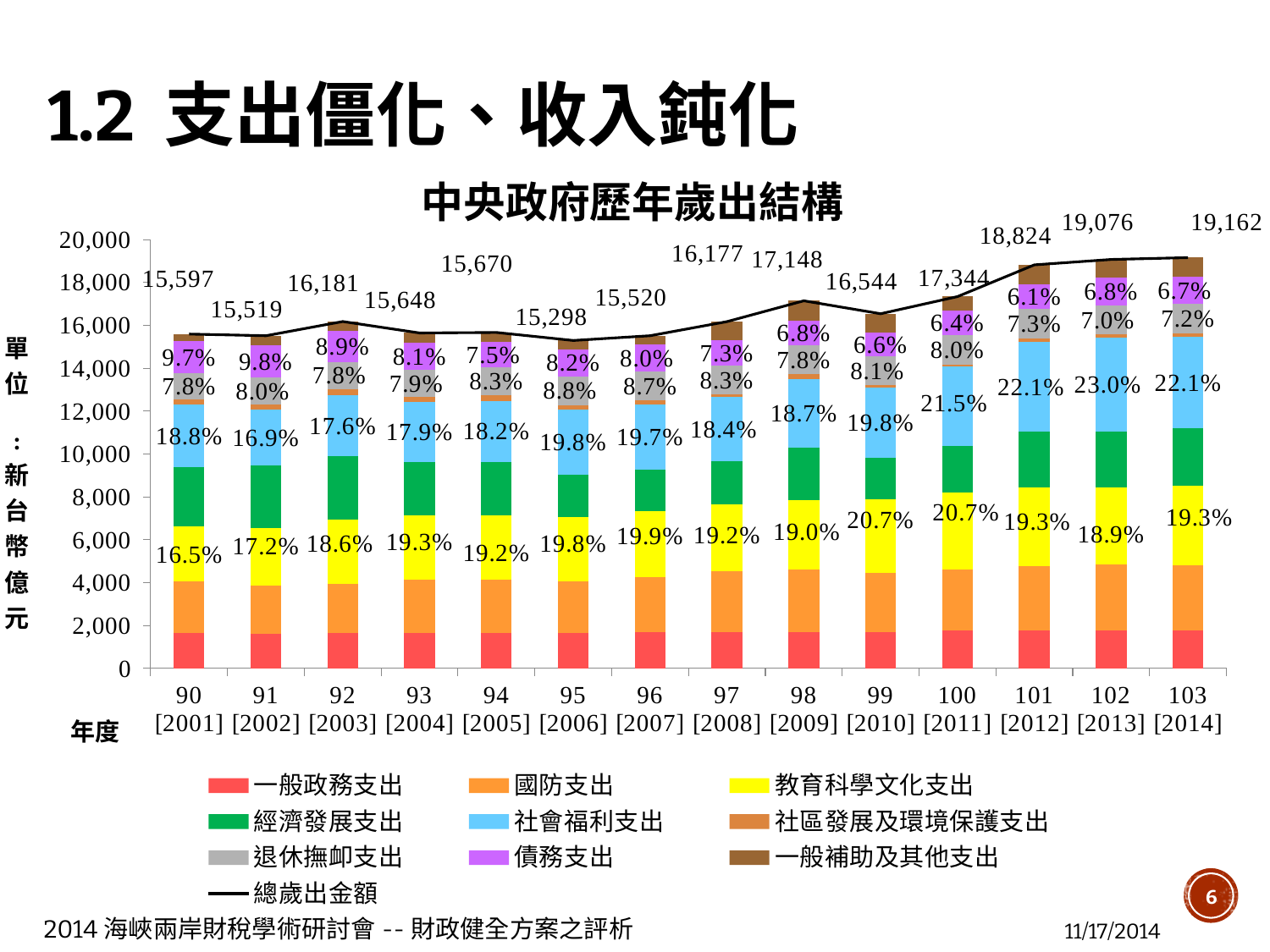

# 1.2 支出僵化、收入鈍化

### Chart: 中央政府歷年歲出結構

| Category |  |  |  |  |  |  |  |  |  |  |
|---|---|---|---|---|---|---|---|---|---|---|
| 90 [2001] | 1669.6 | 2377.42 | 2571.51 | 2770.75 | 2933.49 | 223.09 | 1219.67 | 1512.42 | 319.05 | 15597.0 |
| 91 [2002] | 1622.55 | 2252.43 | 2670.08 | 2911.66 | 2622.41 | 234.33 | 1242.88 | 1522.4 | 440.69 | 15519.43 |
| 92 [2003] | 1673.35 | 2277.4 | 3001.78 | 2955.24 | 2843.65 | 286.8 | 1254.14 | 1446.34 | 442.6 | 16181.3 |
| 93 [2004] | 1641.31 | 2489.1 | 3020.57 | 2488.78 | 2798.49 | 247.81 | 1231.16 | 1270.55 | 460.22 | 15647.99 |
| 94 [2005] | 1654.85 | 2485.47 | 3014.66 | 2469.96 | 2856.91 | 252.17 | 1305.37 | 1178.7 | 451.59 | 15669.68 |
| 95 [2006] | 1673.42 | 2370.93 | 3031.11 | 1969.61 | 3033.26 | 204.06 | 1346.63 | 1252.0 | 417.13 | 15298.15 |
| 96 [2007] | 1681.73 | 2566.9 | 3086.83 | 1932.85 | 3051.29 | 194.01 | 1345.9 | 1239.97 | 420.83 | 15520.31 |
| 97 [2008] | 1708.15 | 2824.09 | 3103.51 | 2035.75 | 2984.2 | 134.69 | 1337.27 | 1174.35 | 874.73 | 16176.74 |
| 98 [2009] | 1688.28 | 2912.42 | 3263.88 | 2444.04 | 3201.61 | 213.67 | 1334.45 | 1167.52 | 922.33 | 17148.2 |
| 99 [2010] | 1702.33 | 2767.83 | 3426.01 | 1945.44 | 3274.3 | 89.75 | 1345.38 | 1098.05 | 895.19 | 16544.28 |
| 100 [2011] | 1768.28 | 2841.85 | 3598.93 | 2170.06 | 3724.73 | 65.71 | 1384.8 | 1117.53 | 672.45 | 17344.34 |
| 101 [2012] | 1757.53 | 3033.95 | 3633.05 | 2641.01 | 4159.62 | 158.66 | 1382.23 | 1145.2 | 912.77 | 18824.02 |
| 102 [2013] | 1783.32 | 3054.51 | 3604.28 | 2604.96 | 4382.74 | 163.79 | 1331.56 | 1292.32 | 858.19 | 19075.67 |
| 103 [2014] | 1785.97 | 3043.17 | 3690.44 | 2696.22 | 4236.39 | 168.01 | 1380.52 | 1275.38 | 886.17 | 19162.27 |
6
2014海峽兩岸財稅學術研討會--財政健全方案之評析
11/17/2014